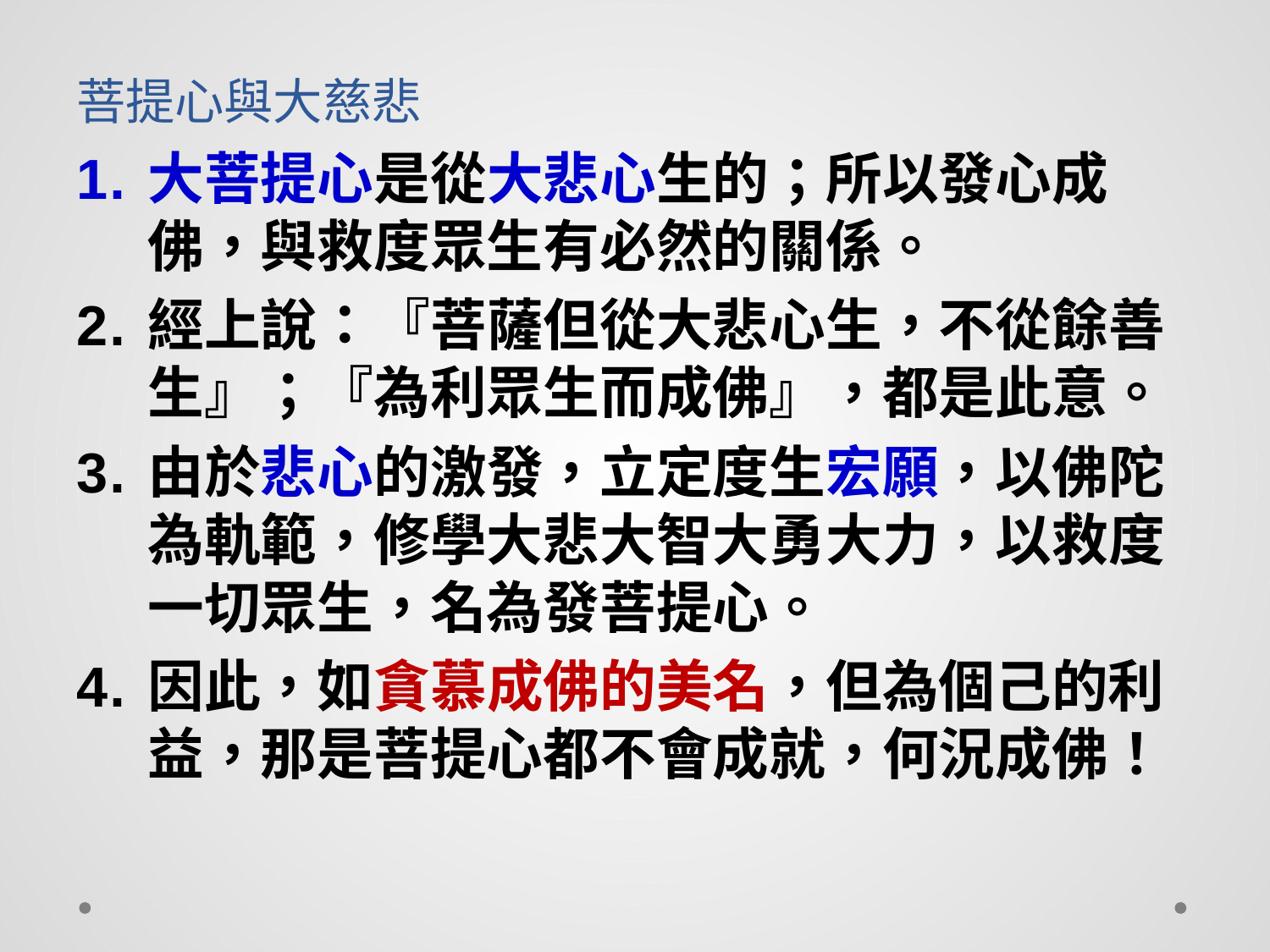

# 菩提心與大慈悲
大菩提心是從大悲心生的；所以發心成佛，與救度眾生有必然的關係。
經上說：『菩薩但從大悲心生，不從餘善生』；『為利眾生而成佛』，都是此意。
由於悲心的激發，立定度生宏願，以佛陀為軌範，修學大悲大智大勇大力，以救度一切眾生，名為發菩提心。
因此，如貪慕成佛的美名，但為個己的利益，那是菩提心都不會成就，何況成佛！